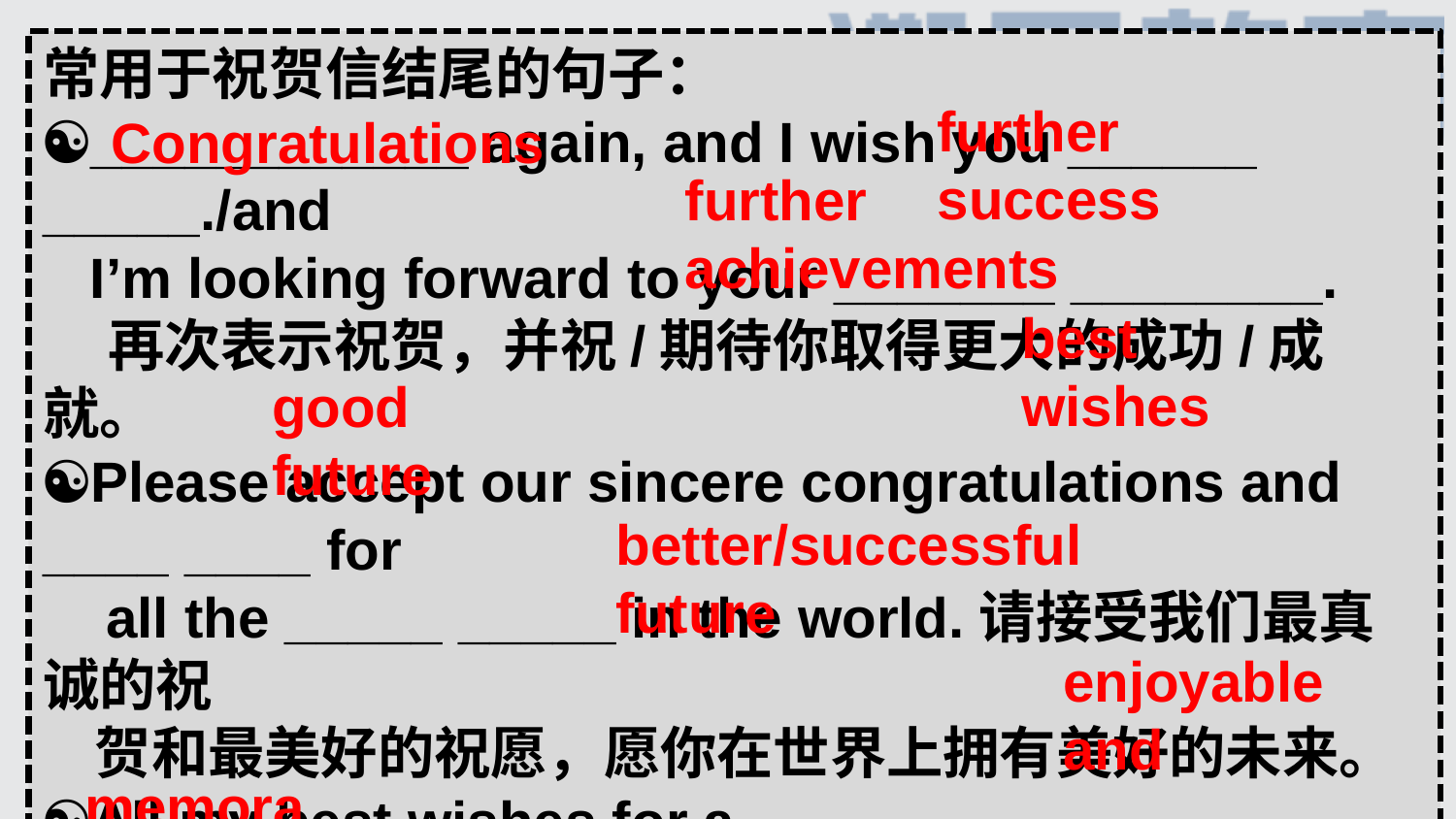

常用于祝贺信结尾的句子：
☯____________ again, and I wish you ______ _____./and
   I’m looking forward to your _______ ________.
    再次表示祝贺，并祝/期待你取得更大的成功/成就。
☯Please accept our sincere congratulations and ____ ____ for
    all the _____ _____ in the world.请接受我们最真诚的祝
   贺和最美好的祝愿，愿你在世界上拥有美好的未来。
☯All my best wishes for a ___________ _______.
    我衷心祝愿你有一个更美好/更成功的未来。
☯Congratulations again and wish your stay here ___________
    _________. 再次祝贺并希望你在这里过得愉快，难忘。
further success
Congratulations
further achievements
best wishes
good future
better/successful future
enjoyable and
   memorable